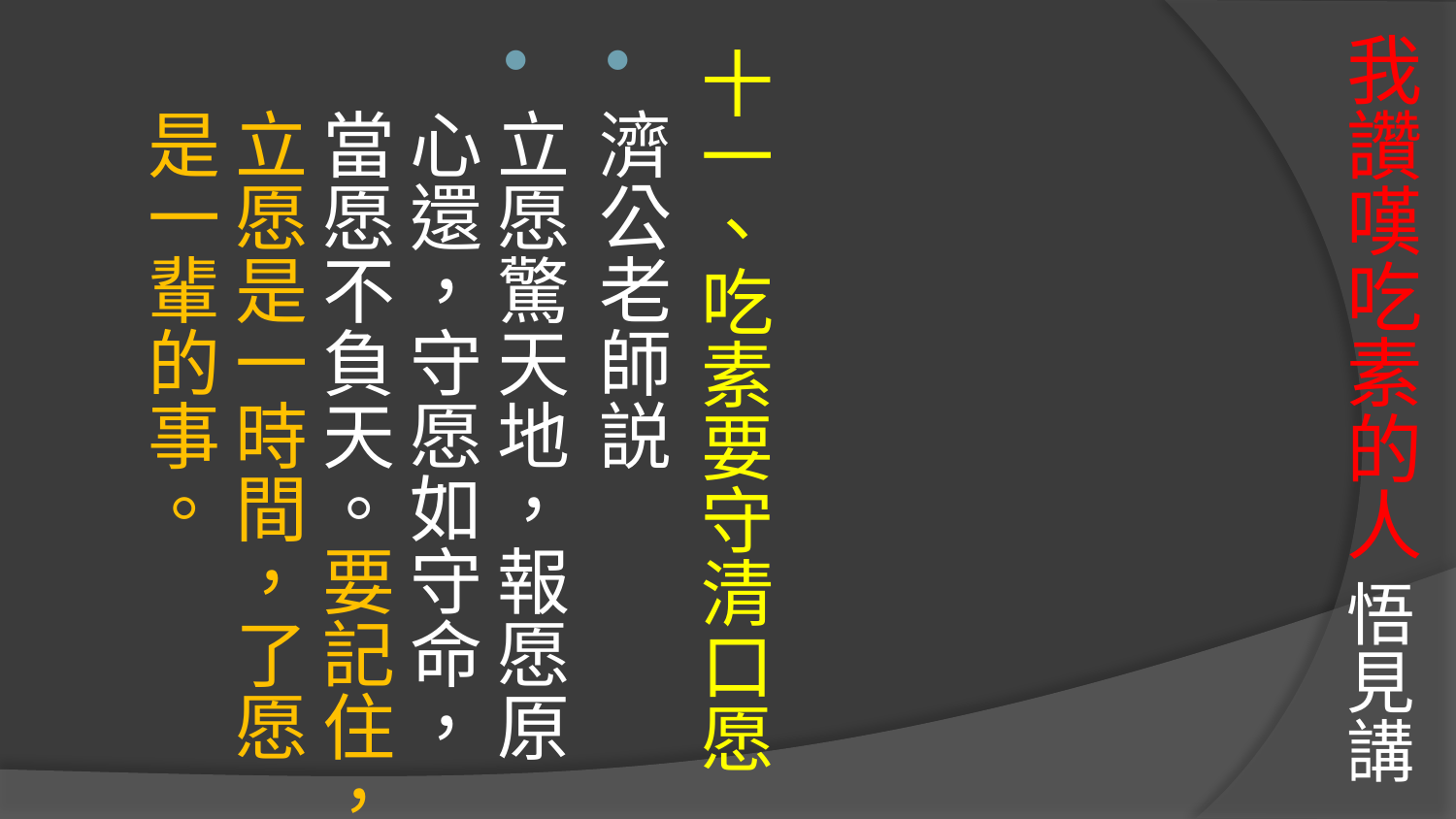

# 我讚嘆吃素的人 悟見講
十一、吃素要守清口愿
濟公老師説
立愿驚天地，報愿原心還，守愿如守命，當愿不負天。要記住，立愿是一時間，了愿是一輩的事。